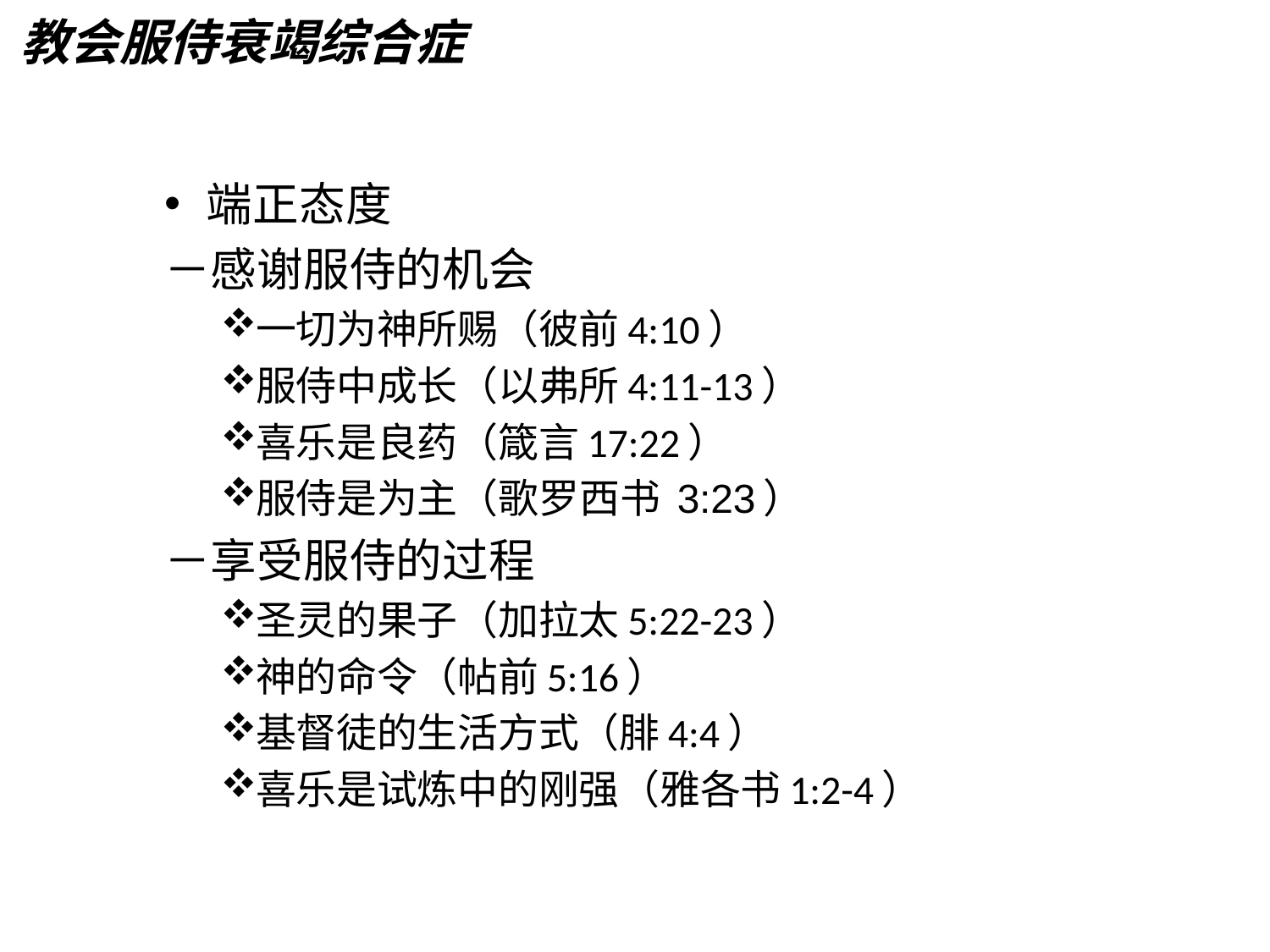

教会服侍衰竭综合症
端正态度
－感谢服侍的机会
一切为神所赐（彼前4:10）
服侍中成长（以弗所4:11-13）
喜乐是良药（箴言17:22）
服侍是为主（歌罗西书 3:23）
－享受服侍的过程
圣灵的果子（加拉太5:22-23）
神的命令（帖前5:16）
基督徒的生活方式（腓4:4）
喜乐是试炼中的刚强（雅各书1:2-4）